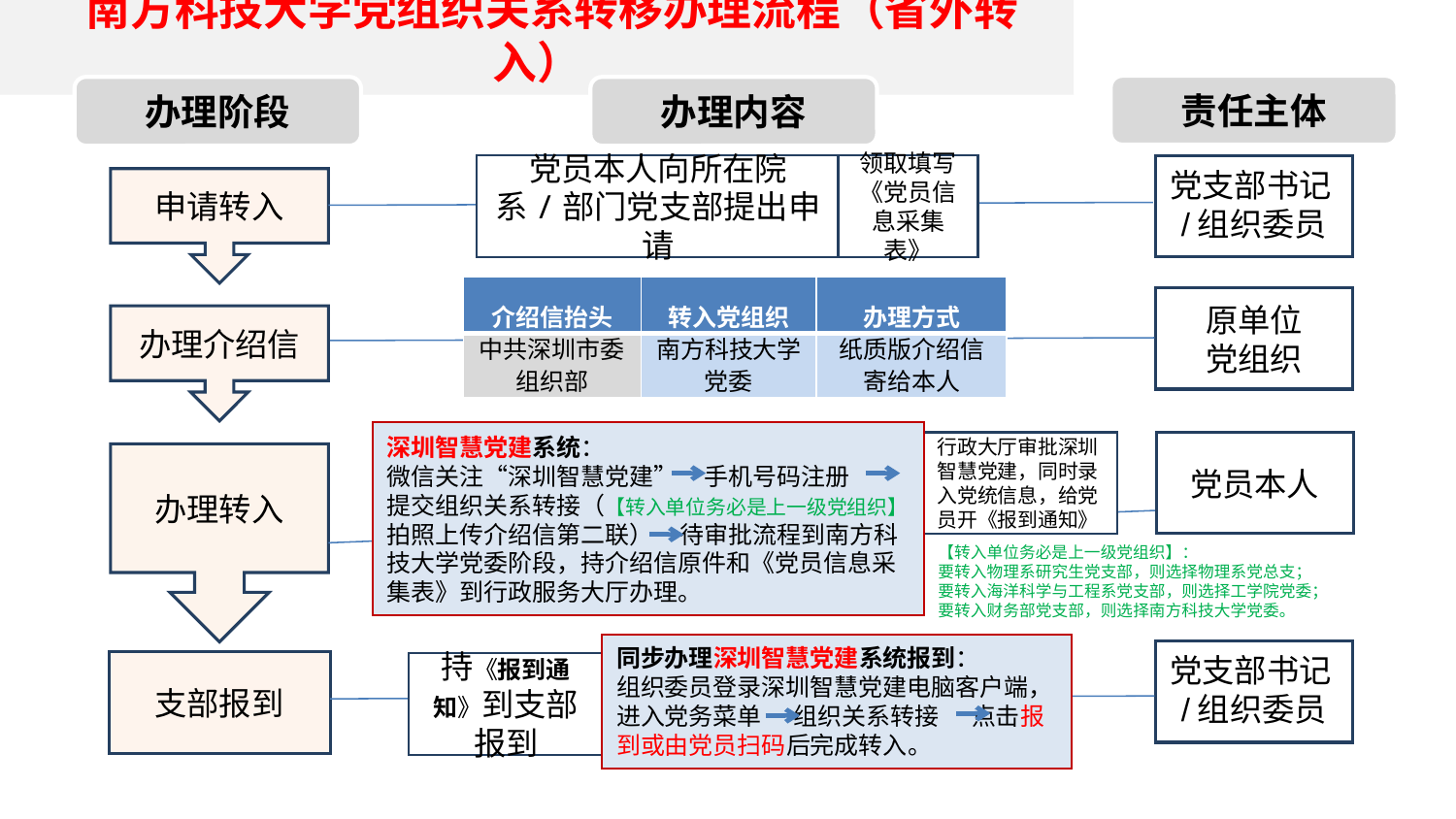

南方科技大学党组织关系转移办理流程（省外转入）
责任主体
办理阶段
办理内容
党员本人向所在院系/部门党支部提出申请
领取填写《党员信息采集表》

党支部书记/组织委员

申请转入
| 介绍信抬头 | 转入党组织 | 办理方式 |
| --- | --- | --- |
| 中共深圳市委组织部 | 南方科技大学党委 | 纸质版介绍信寄给本人 |
原单位
党组织
办理介绍信

深圳智慧党建系统：
微信关注“深圳智慧党建”     手机号码注册       提交组织关系转接（【转入单位务必是上一级党组织】拍照上传介绍信第二联）     待审批流程到南方科技大学党委阶段，持介绍信原件和《党员信息采集表》到行政服务大厅办理。
行政大厅审批深圳智慧党建，同时录入党统信息，给党员开《报到通知》
党员本人
办理转入
【转入单位务必是上一级党组织】：
要转入物理系研究生党支部，则选择物理系党总支；
要转入海洋科学与工程系党支部，则选择工学院党委；
要转入财务部党支部，则选择南方科技大学党委。
同步办理深圳智慧党建系统报到：
组织委员登录深圳智慧党建电脑客户端，进入党务菜单      组织关系转接      点击报到或由党员扫码后完成转入。

党支部书记/组织委员

支部报到
持《报到通知》到支部报到